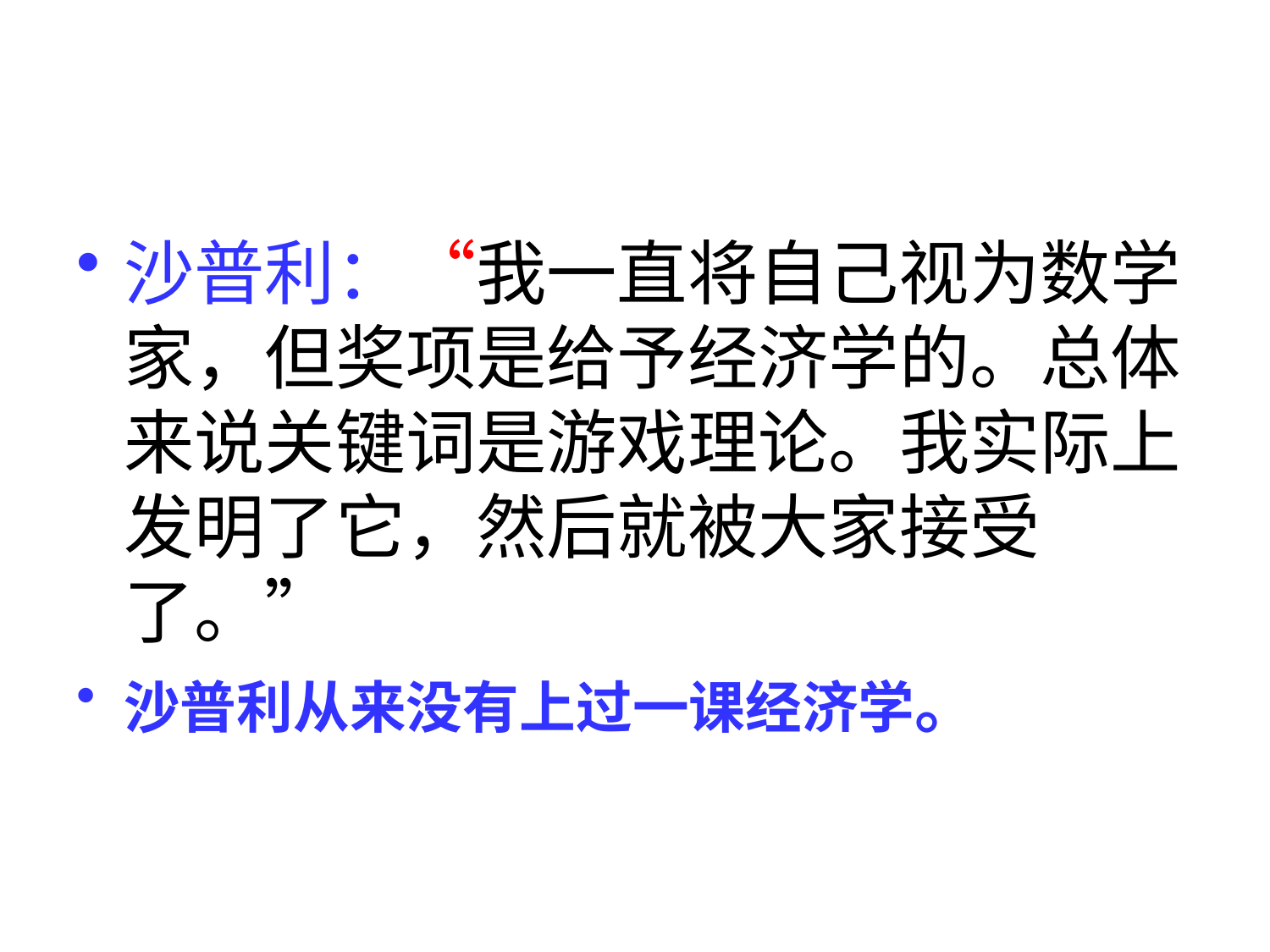

#
沙普利：“我一直将自己视为数学家，但奖项是给予经济学的。总体来说关键词是游戏理论。我实际上发明了它，然后就被大家接受了。”
沙普利从来没有上过一课经济学。